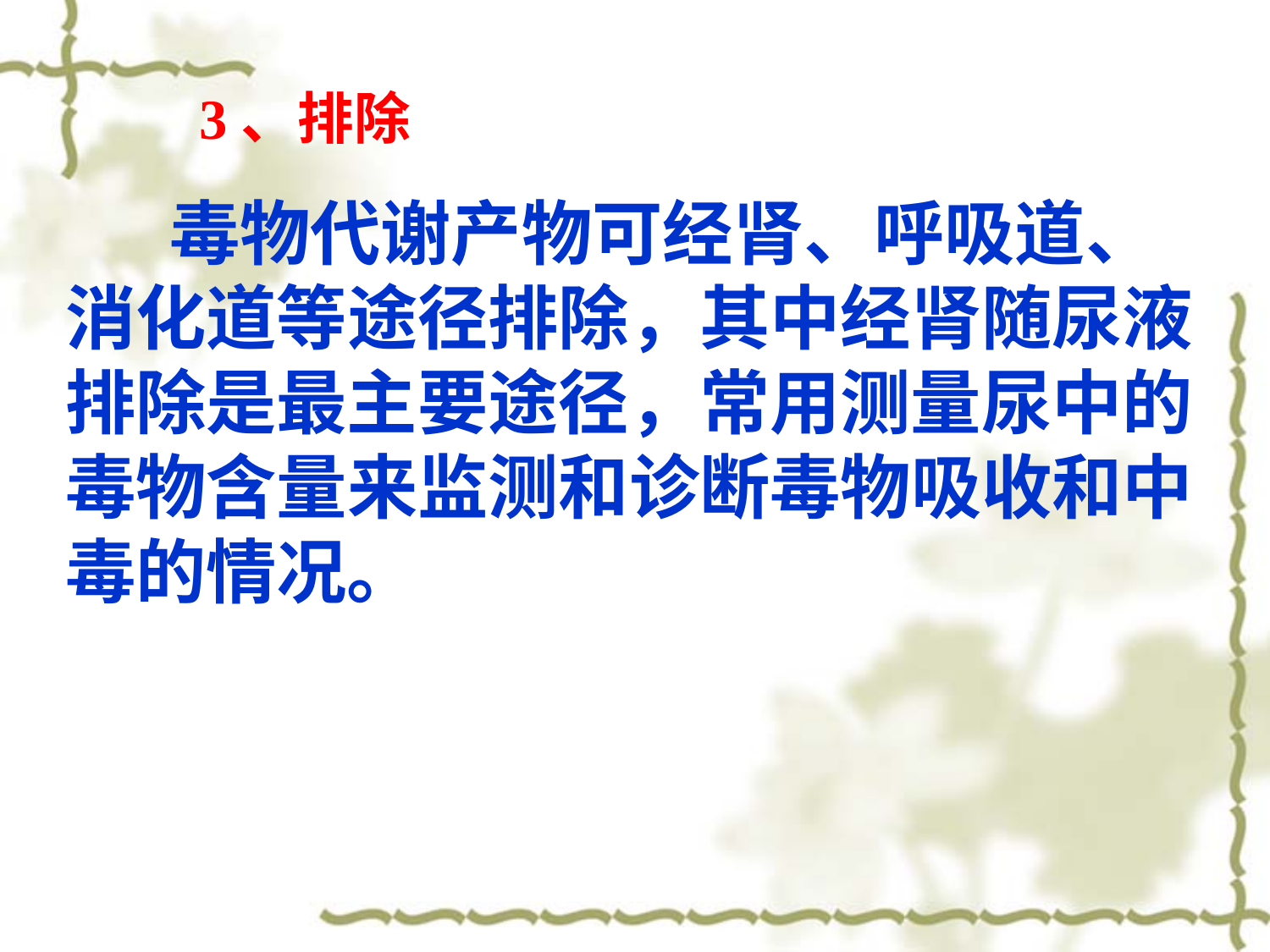

3、排除
       毒物代谢产物可经肾、呼吸道、消化道等途径排除，其中经肾随尿液排除是最主要途径，常用测量尿中的毒物含量来监测和诊断毒物吸收和中毒的情况。
58